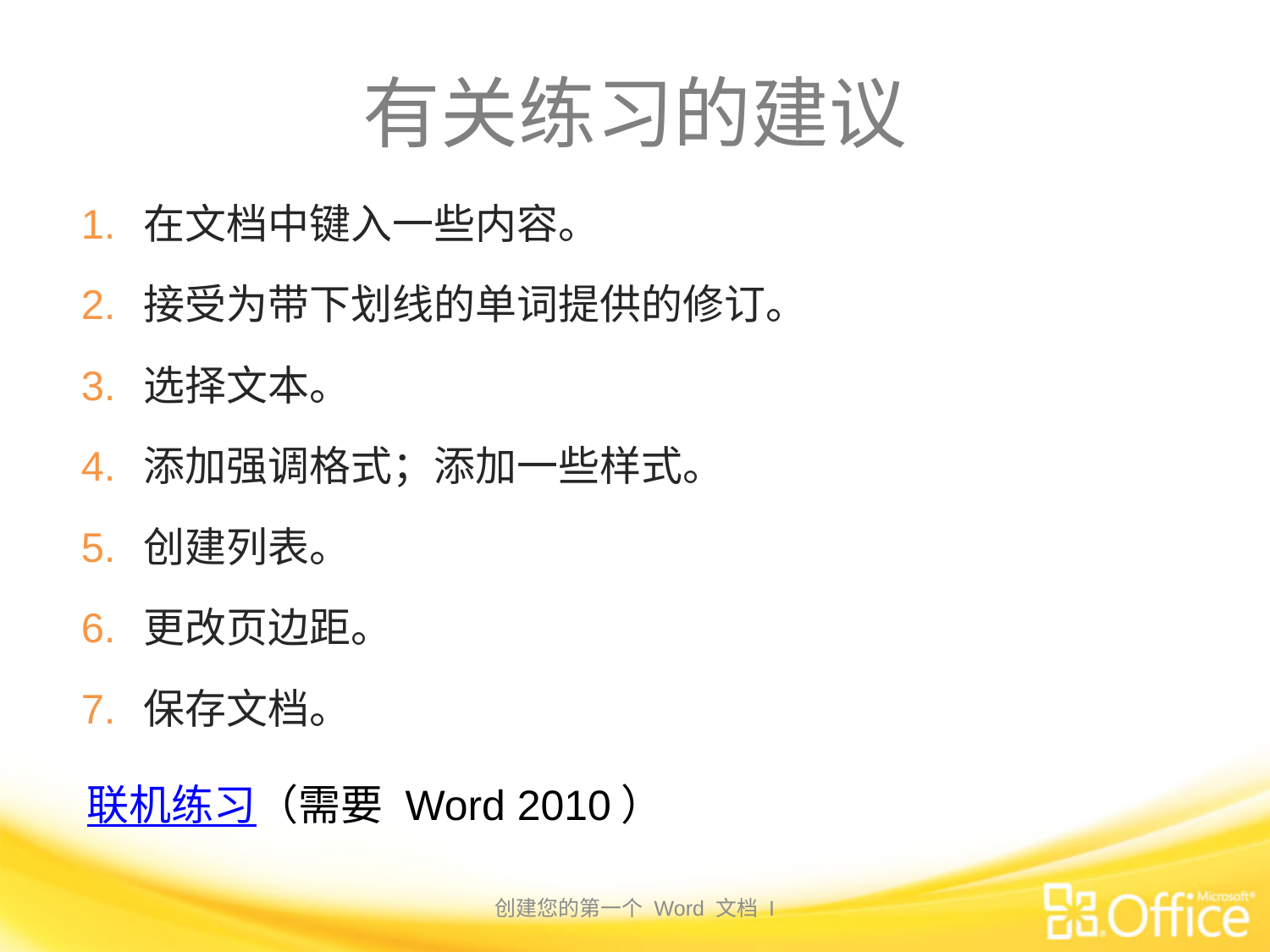

# 有关练习的建议
在文档中键入一些内容。
接受为带下划线的单词提供的修订。
选择文本。
添加强调格式；添加一些样式。
创建列表。
更改页边距。
保存文档。
联机练习（需要 Word 2010）
创建您的第一个 Word 文档 I